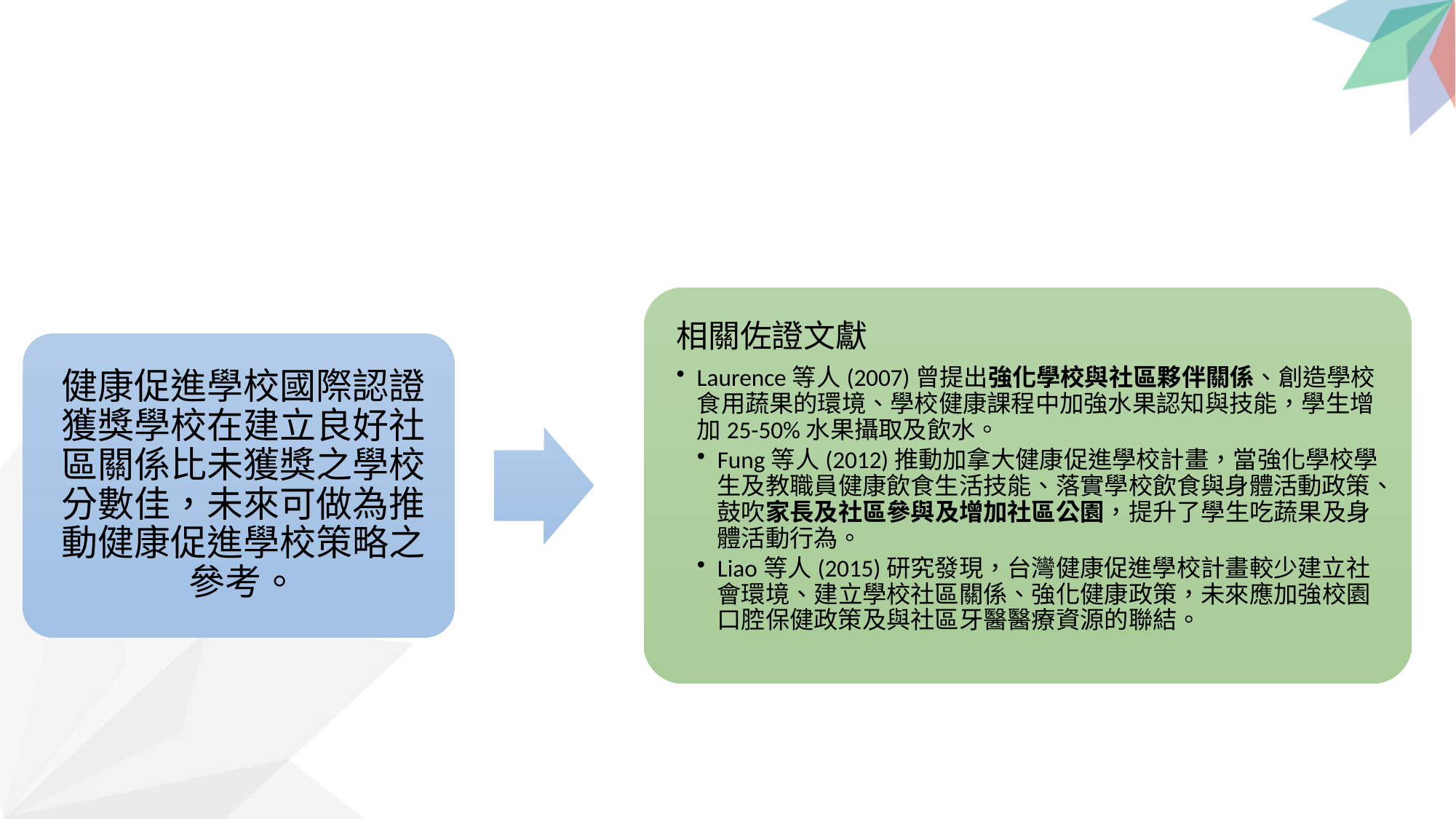

健康促進學校國際認證獲獎學校在建立良好社區關係比未獲獎之學校分數佳，未來可做為推動健康促進學校策略之參考。

相關佐證文獻
Laurence等人(2007)曾提出強化學校與社區夥伴關係、創造學校食用蔬果的環境、學校健康課程中加強水果認知與技能，學生增加25-50%水果攝取及飲水。
Fung等人(2012)推動加拿大健康促進學校計畫，當強化學校學生及教職員健康飲食生活技能、落實學校飲食與身體活動政策、鼓吹家長及社區參與及增加社區公園，提升了學生吃蔬果及身體活動行為。
Liao等人(2015)研究發現，台灣健康促進學校計畫較少建立社會環境、建立學校社區關係、強化健康政策，未來應加強校園口腔保健政策及與社區牙醫醫療資源的聯結。